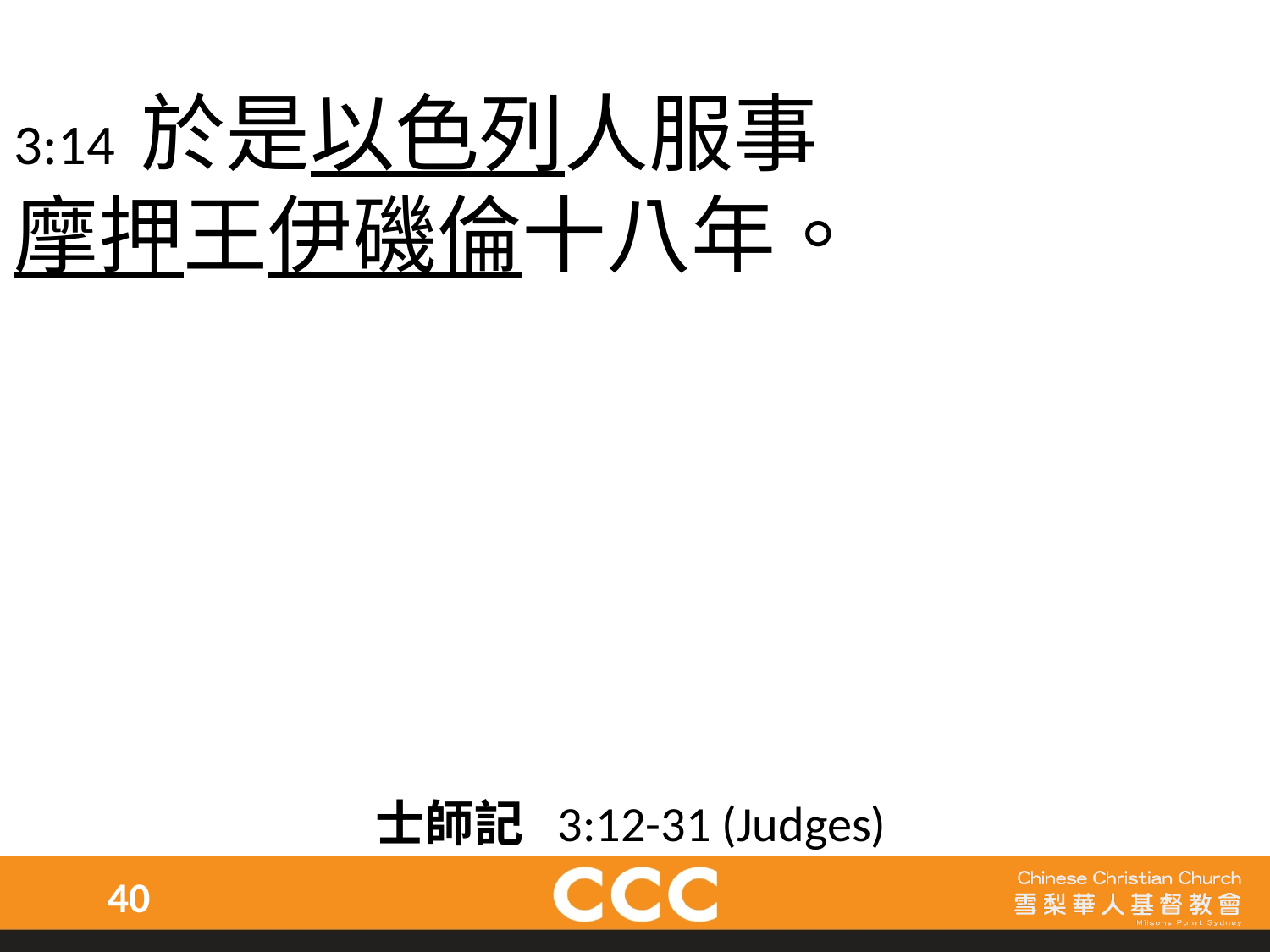

3:14 於是以色列人服事
摩押王伊磯倫十八年。
士師記  3:12-31 (Judges)
40